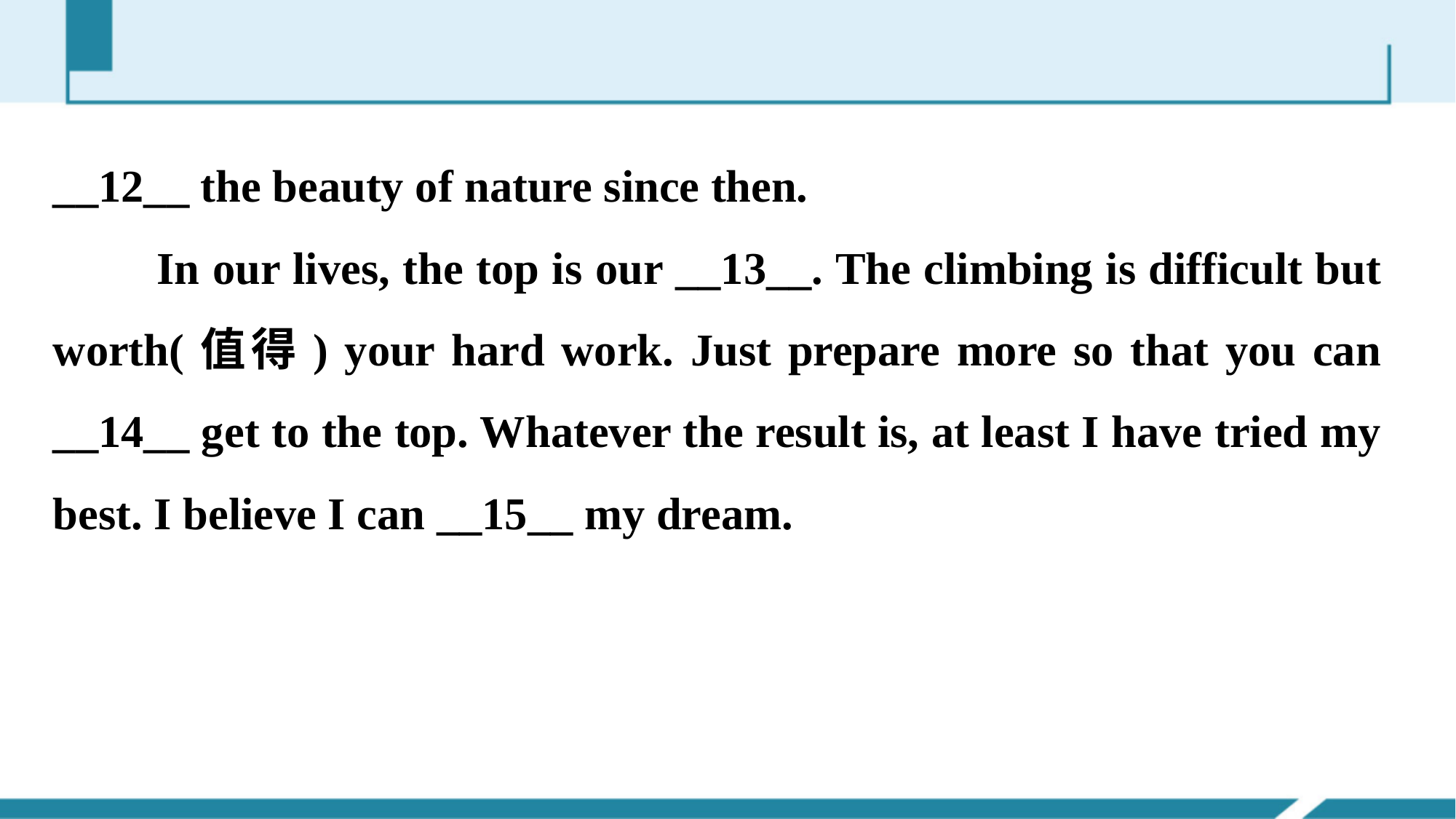

__12__ the beauty of nature since then.
        In our lives, the top is our __13__. The climbing is difficult but worth(值得) your hard work. Just prepare more so that you can __14__ get to the top. Whatever the result is, at least I have tried my best. I believe I can __15__ my dream.